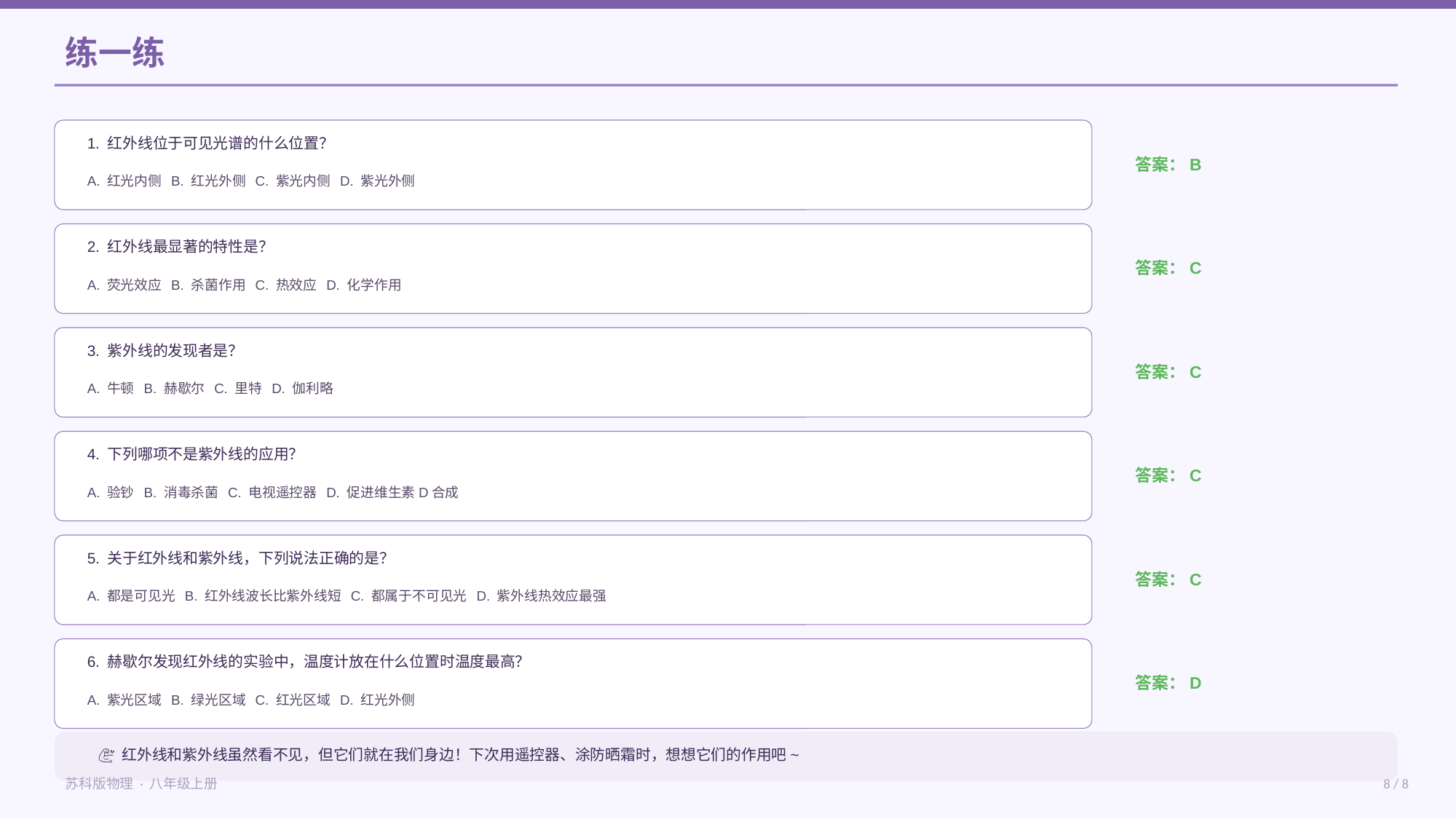

练一练

1. 红外线位于可见光谱的什么位置？
答案：B
A. 红光内侧  B. 红光外侧  C. 紫光内侧  D. 紫光外侧

2. 红外线最显著的特性是？
答案：C
A. 荧光效应  B. 杀菌作用  C. 热效应  D. 化学作用

3. 紫外线的发现者是？
答案：C
A. 牛顿  B. 赫歇尔  C. 里特  D. 伽利略

4. 下列哪项不是紫外线的应用？
答案：C
A. 验钞  B. 消毒杀菌  C. 电视遥控器  D. 促进维生素D合成

5. 关于红外线和紫外线，下列说法正确的是？
答案：C
A. 都是可见光  B. 红外线波长比紫外线短  C. 都属于不可见光  D. 紫外线热效应最强

6. 赫歇尔发现红外线的实验中，温度计放在什么位置时温度最高？
答案：D
A. 紫光区域  B. 绿光区域  C. 红光区域  D. 红光外侧

💪 红外线和紫外线虽然看不见，但它们就在我们身边！下次用遥控器、涂防晒霜时，想想它们的作用吧~
苏科版物理 · 八年级上册
8 / 8